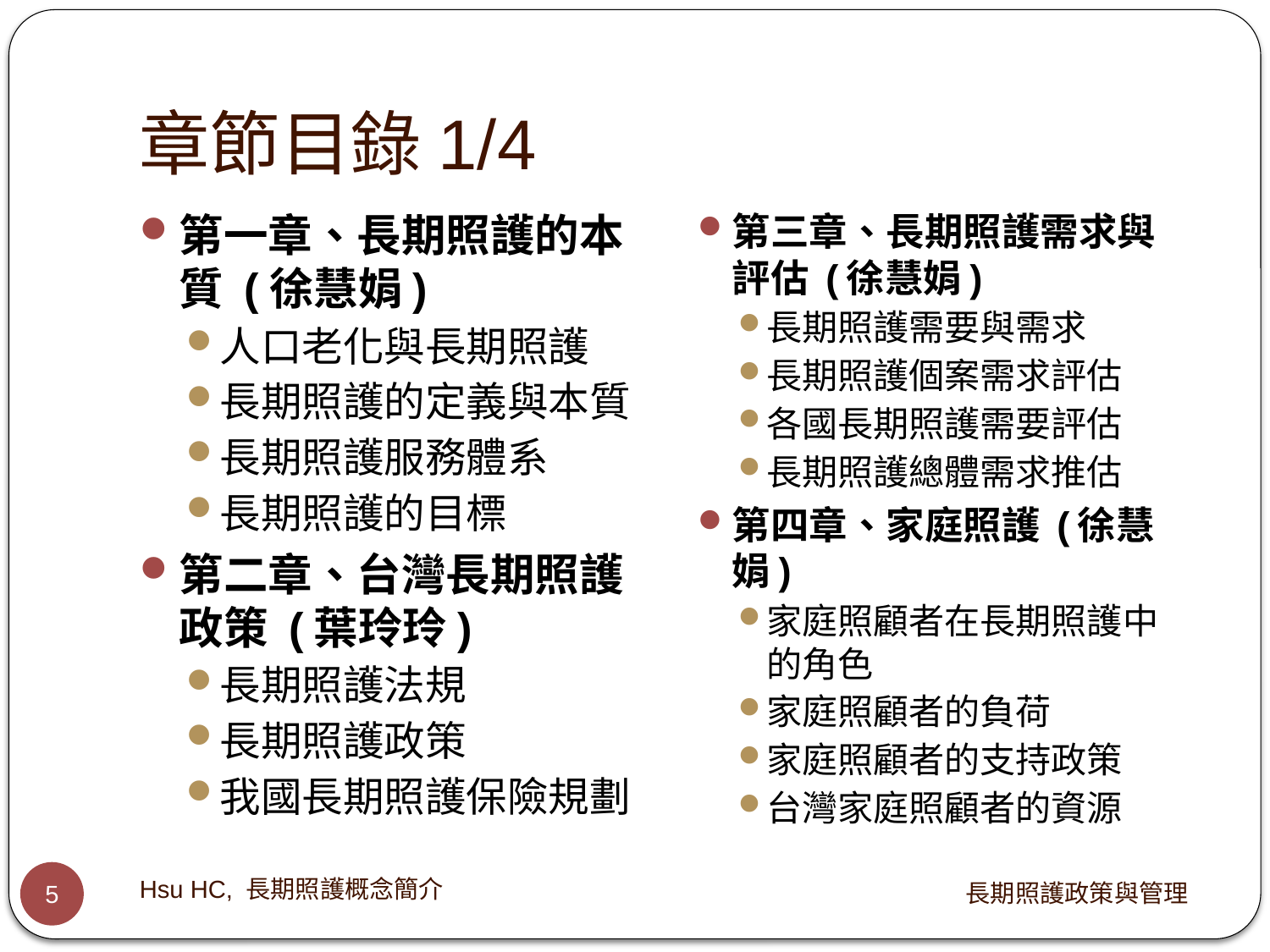

# 章節目錄1/4
第一章、長期照護的本質 (徐慧娟)
人口老化與長期照護
長期照護的定義與本質
長期照護服務體系
長期照護的目標
第二章、台灣長期照護政策 (葉玲玲)
長期照護法規
長期照護政策
我國長期照護保險規劃

第三章、長期照護需求與評估 (徐慧娟)
長期照護需要與需求
長期照護個案需求評估
各國長期照護需要評估
長期照護總體需求推估
第四章、家庭照護 (徐慧娟)
家庭照顧者在長期照護中的角色
家庭照顧者的負荷
家庭照顧者的支持政策
台灣家庭照顧者的資源

Hsu HC, 長期照護概念簡介
長期照護政策與管理
5